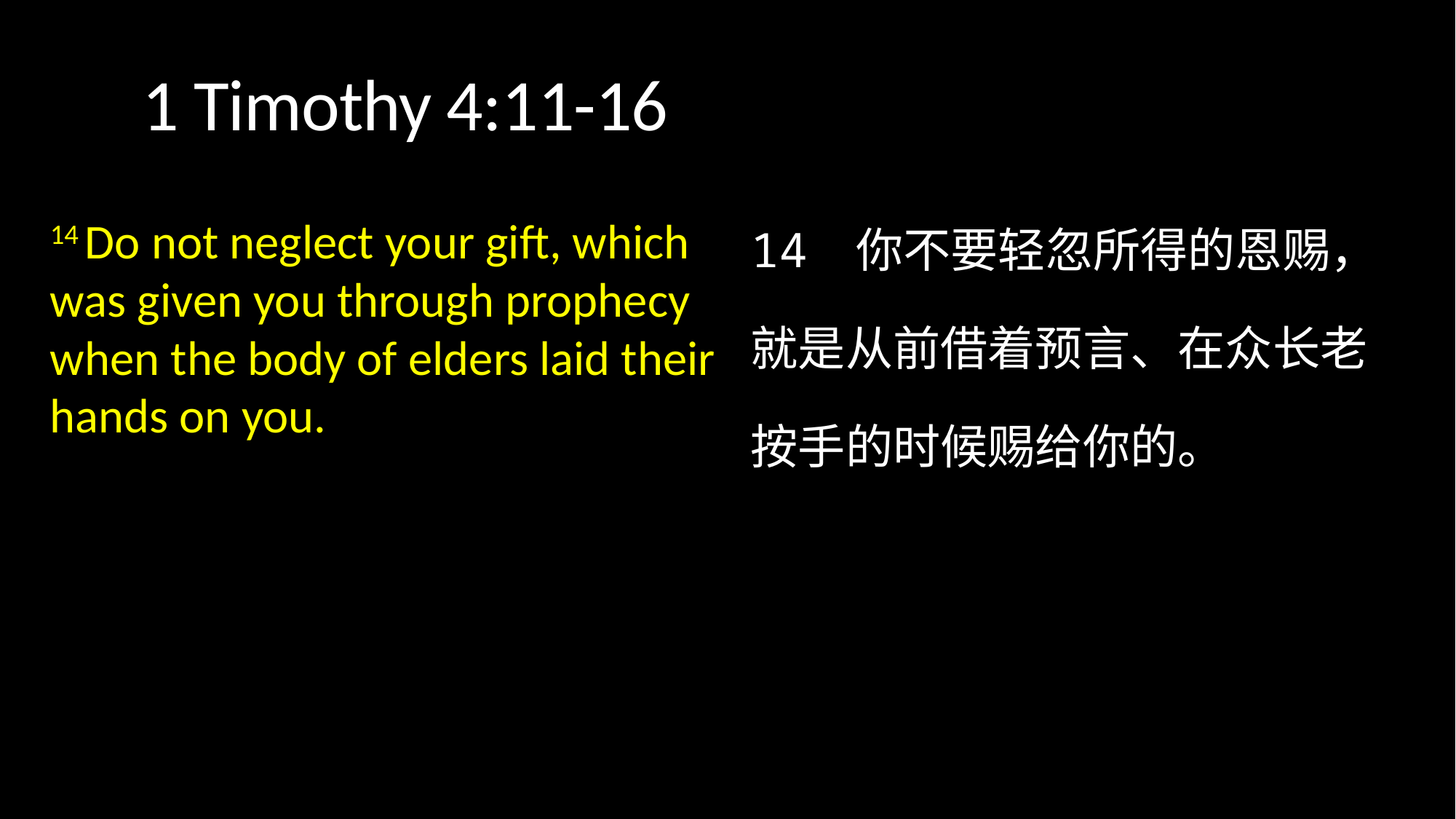

# 1 Timothy 4:11-16
14 Do not neglect your gift, which was given you through prophecy when the body of elders laid their hands on you.
14 你不要轻忽所得的恩赐，就是从前借着预言、在众长老按手的时候赐给你的。